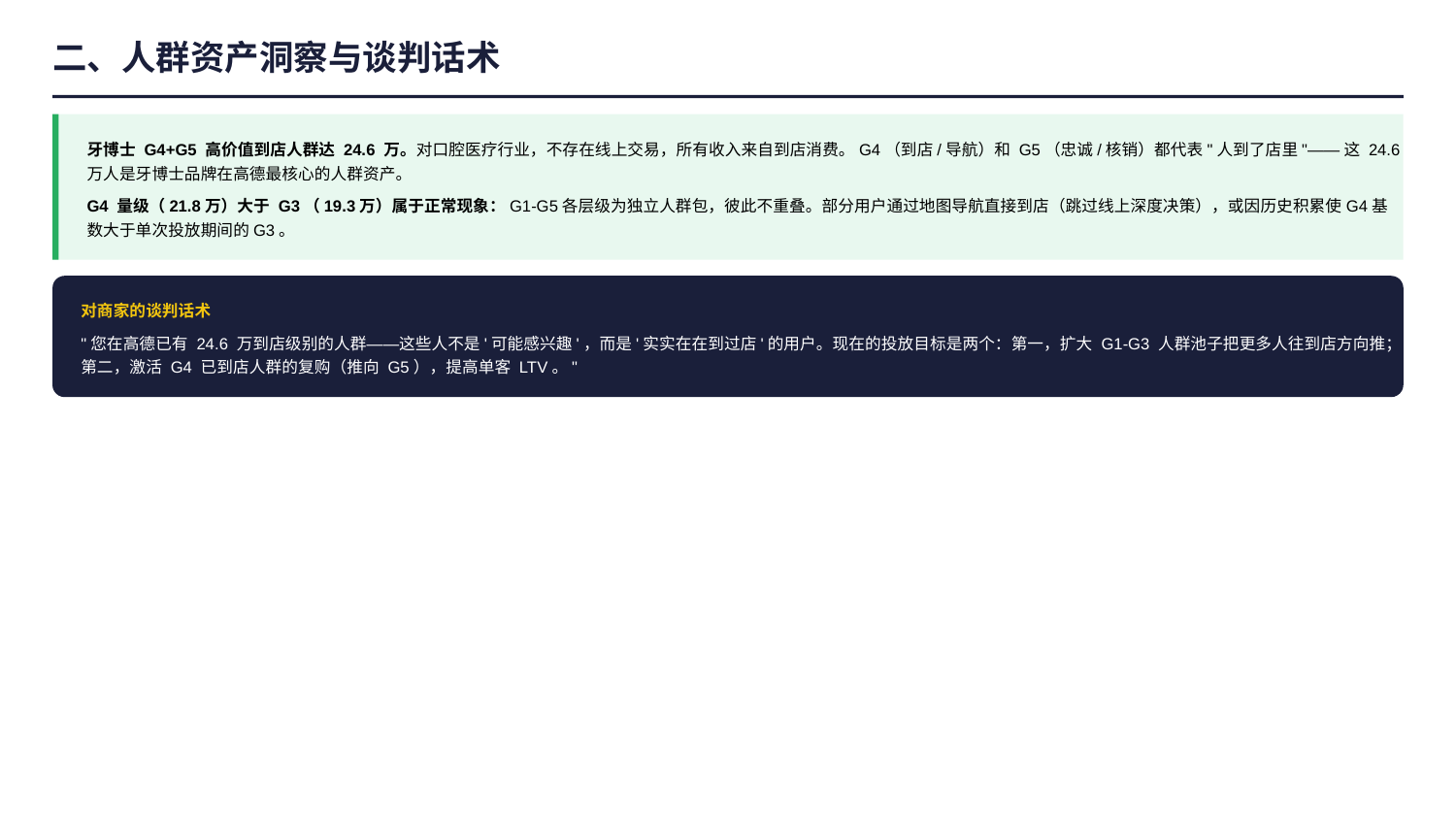

二、人群资产洞察与谈判话术

牙博士 G4+G5 高价值到店人群达 24.6 万。对口腔医疗行业，不存在线上交易，所有收入来自到店消费。G4（到店/导航）和 G5（忠诚/核销）都代表"人到了店里"——这 24.6 万人是牙博士品牌在高德最核心的人群资产。
G4 量级（21.8万）大于 G3（19.3万）属于正常现象：G1-G5各层级为独立人群包，彼此不重叠。部分用户通过地图导航直接到店（跳过线上深度决策），或因历史积累使G4基数大于单次投放期间的G3。

对商家的谈判话术
"您在高德已有 24.6 万到店级别的人群——这些人不是'可能感兴趣'，而是'实实在在到过店'的用户。现在的投放目标是两个：第一，扩大 G1-G3 人群池子把更多人往到店方向推；第二，激活 G4 已到店人群的复购（推向 G5），提高单客 LTV。"